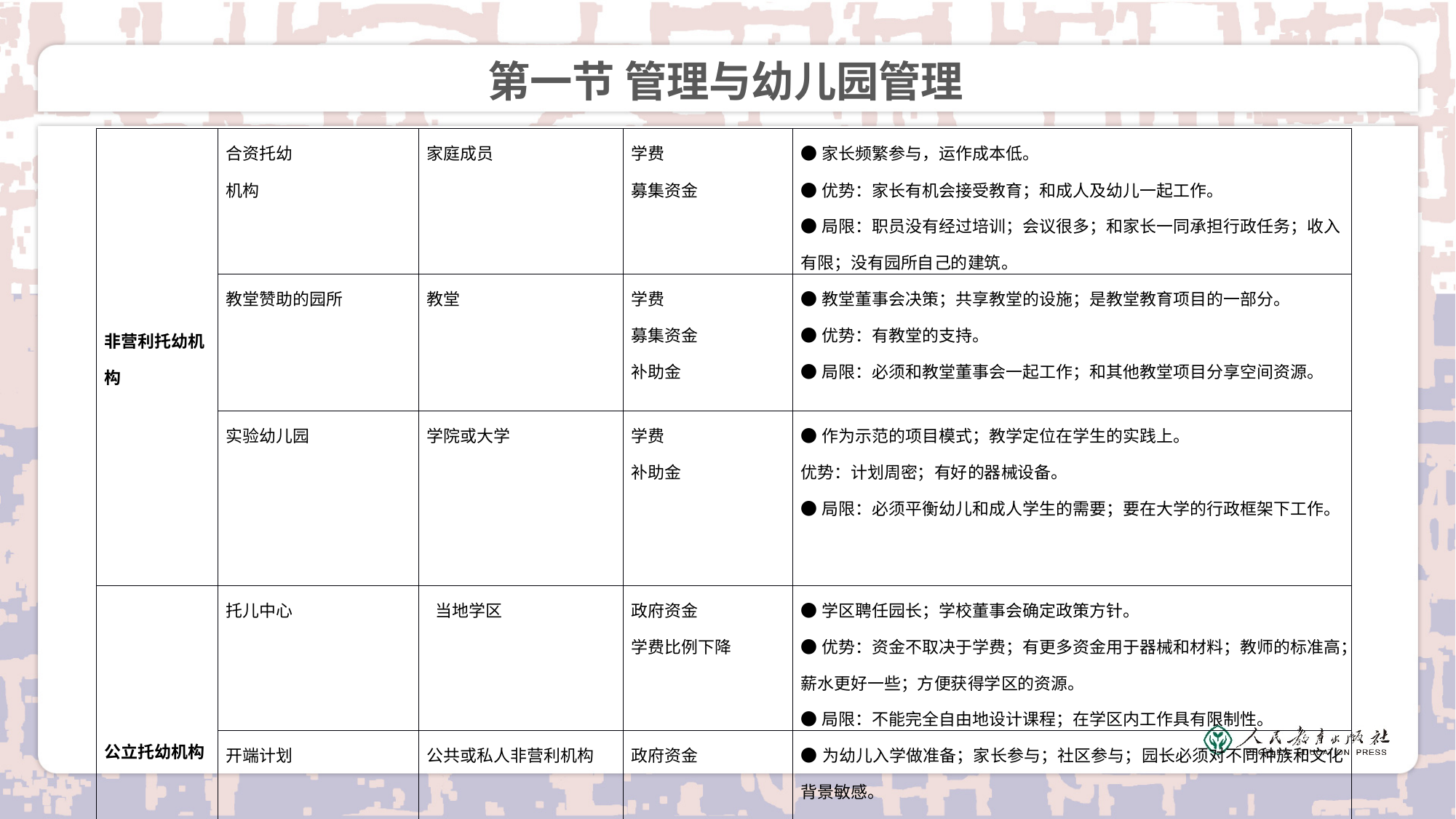

# 第一节 管理与幼儿园管理
| 非营利托幼机构 | 合资托幼 机构 | 家庭成员 | 学费 募集资金 | ●家长频繁参与，运作成本低。 ●优势：家长有机会接受教育；和成人及幼儿一起工作。 ●局限：职员没有经过培训；会议很多；和家长一同承担行政任务；收入有限；没有园所自己的建筑。 |
| --- | --- | --- | --- | --- |
|  | 教堂赞助的园所 | 教堂 | 学费 募集资金 补助金 | ●教堂董事会决策；共享教堂的设施；是教堂教育项目的一部分。 ●优势：有教堂的支持。 ●局限：必须和教堂董事会一起工作；和其他教堂项目分享空间资源。 |
|  | 实验幼儿园 | 学院或大学 | 学费 补助金 | ●作为示范的项目模式；教学定位在学生的实践上。 优势：计划周密；有好的器械设备。 ●局限：必须平衡幼儿和成人学生的需要；要在大学的行政框架下工作。 |
| 公立托幼机构 | 托儿中心 | 当地学区 | 政府资金 学费比例下降 | ●学区聘任园长；学校董事会确定政策方针。 ●优势：资金不取决于学费；有更多资金用于器械和材料；教师的标准高；薪水更好一些；方便获得学区的资源。 ●局限：不能完全自由地设计课程；在学区内工作具有限制性。 |
|  | 开端计划 | 公共或私人非营利机构 | 政府资金 | ●为幼儿入学做准备；家长参与；社区参与；园长必须对不同种族和文化背景敏感。 ●优势：工资高；有和家长一起工作的机会。 ●局限：要做许多必需的记录；因收入导致互相隔膜。 |